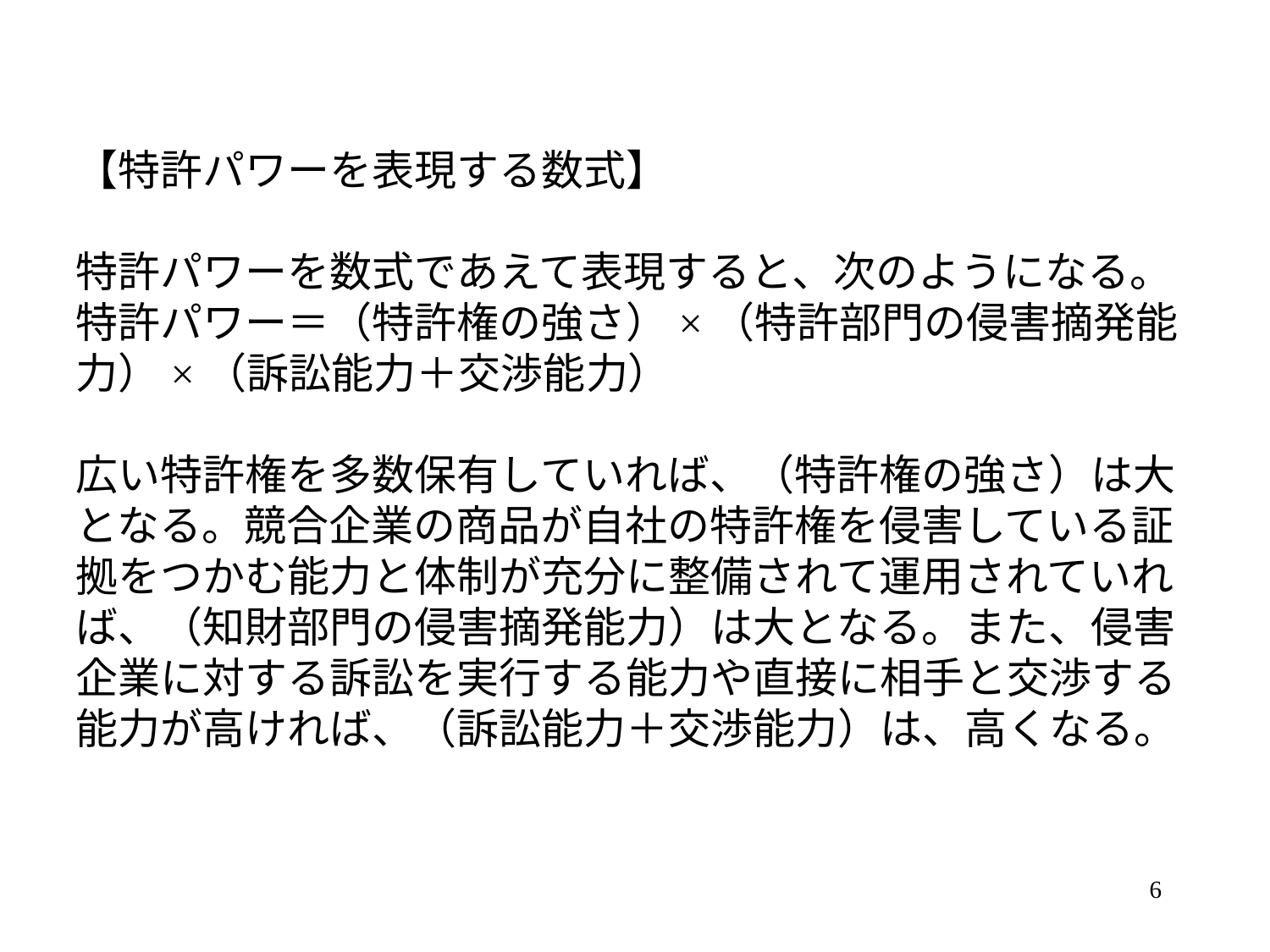

【特許パワーを表現する数式】

特許パワーを数式であえて表現すると、次のようになる。
特許パワー＝（特許権の強さ）×（特許部門の侵害摘発能力）×（訴訟能力＋交渉能力）

広い特許権を多数保有していれば、（特許権の強さ）は大となる。競合企業の商品が自社の特許権を侵害している証拠をつかむ能力と体制が充分に整備されて運用されていれば、（知財部門の侵害摘発能力）は大となる。また、侵害企業に対する訴訟を実行する能力や直接に相手と交渉する能力が高ければ、（訴訟能力＋交渉能力）は、高くなる。

6